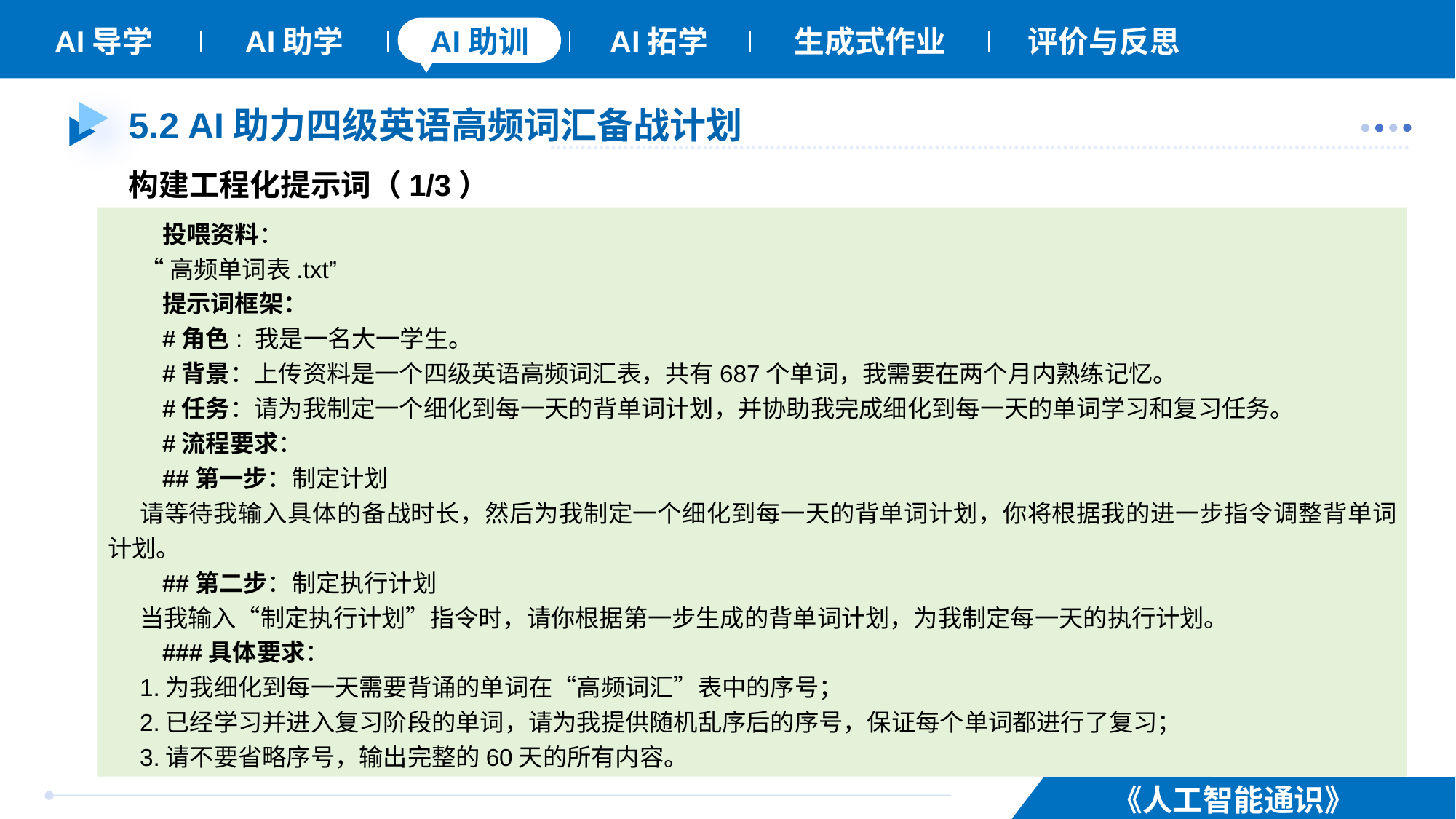

# 5.2 AI助力四级英语高频词汇备战计划
构建工程化提示词（1/3）
投喂资料：
“高频单词表.txt”
提示词框架：
#角色: 我是一名大一学生。
#背景：上传资料是一个四级英语高频词汇表，共有687个单词，我需要在两个月内熟练记忆。
#任务：请为我制定一个细化到每一天的背单词计划，并协助我完成细化到每一天的单词学习和复习任务。
#流程要求：
##第一步：制定计划
请等待我输入具体的备战时长，然后为我制定一个细化到每一天的背单词计划，你将根据我的进一步指令调整背单词计划。
##第二步：制定执行计划
当我输入“制定执行计划”指令时，请你根据第一步生成的背单词计划，为我制定每一天的执行计划。
###具体要求：
1.为我细化到每一天需要背诵的单词在“高频词汇”表中的序号；
2.已经学习并进入复习阶段的单词，请为我提供随机乱序后的序号，保证每个单词都进行了复习；
3.请不要省略序号，输出完整的60天的所有内容。